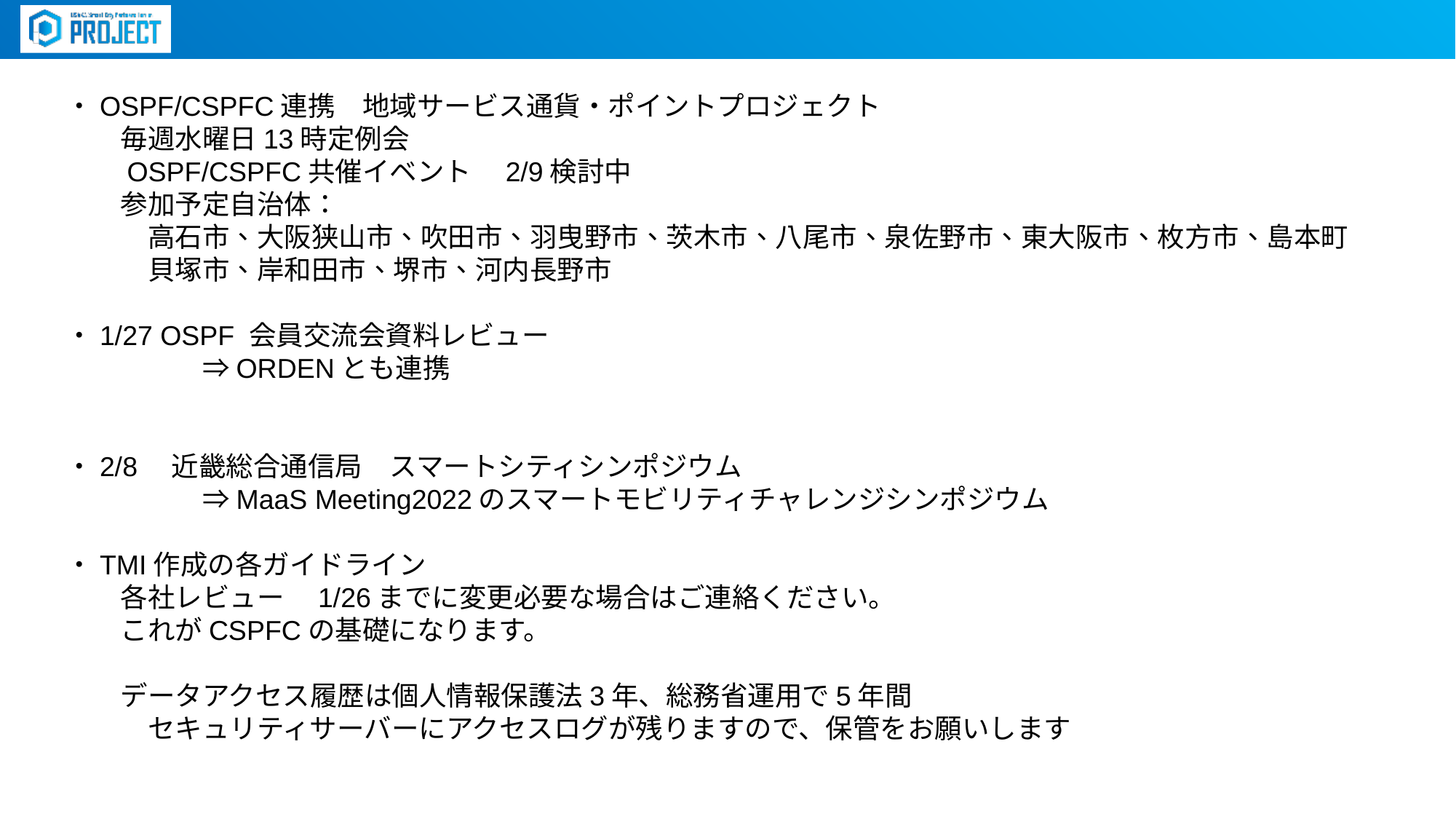

・OSPF/CSPFC連携　地域サービス通貨・ポイントプロジェクト
　　毎週水曜日13時定例会
　　OSPF/CSPFC共催イベント　2/9検討中
　　参加予定自治体：
　　　高石市、大阪狭山市、吹田市、羽曳野市、茨木市、八尾市、泉佐野市、東大阪市、枚方市、島本町
　　　貝塚市、岸和田市、堺市、河内長野市

・1/27 OSPF 会員交流会資料レビュー
　　　　　⇒ORDENとも連携

・2/8　近畿総合通信局　スマートシティシンポジウム
　　　　　⇒MaaS Meeting2022のスマートモビリティチャレンジシンポジウム

・TMI作成の各ガイドライン
　　各社レビュー　1/26までに変更必要な場合はご連絡ください。
　　これがCSPFCの基礎になります。

　　データアクセス履歴は個人情報保護法3年、総務省運用で5年間
　　　セキュリティサーバーにアクセスログが残りますので、保管をお願いします